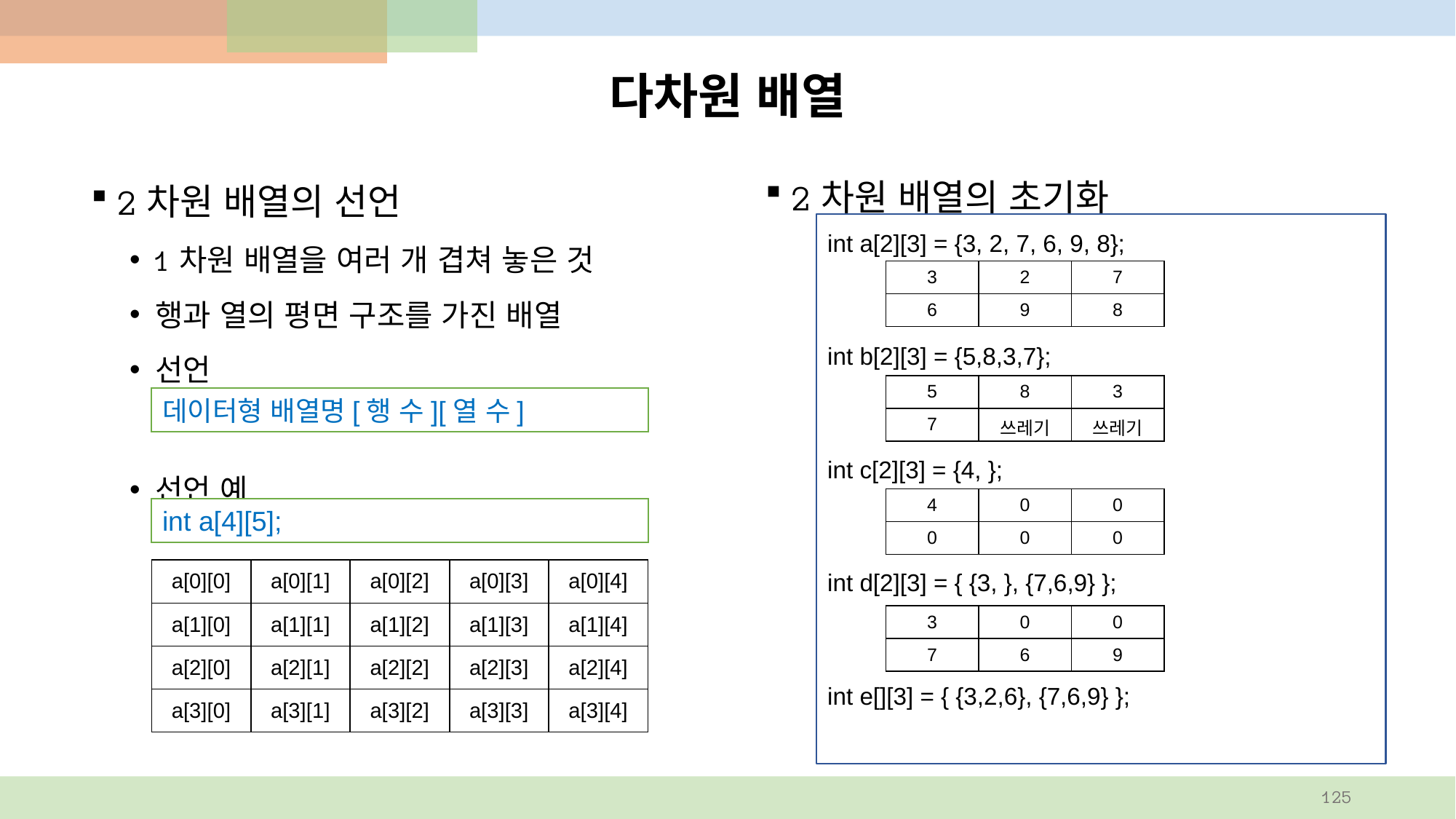

# 다차원 배열
2차원 배열의 초기화
2차원 배열의 선언
1차원 배열을 여러 개 겹쳐 놓은 것
행과 열의 평면 구조를 가진 배열
선언

선언 예

int a[2][3] = {3, 2, 7, 6, 9, 8};

int b[2][3] = {5,8,3,7};

int c[2][3] = {4, };

int d[2][3] = { {3, }, {7,6,9} };

int e[][3] = { {3,2,6}, {7,6,9} };
| 3 | 2 | 7 |
| --- | --- | --- |
| 6 | 9 | 8 |
| 5 | 8 | 3 |
| --- | --- | --- |
| 7 | 쓰레기 | 쓰레기 |
데이터형 배열명[행 수][열 수]
| 4 | 0 | 0 |
| --- | --- | --- |
| 0 | 0 | 0 |
int a[4][5];
| a[0][0] | a[0][1] | a[0][2] | a[0][3] | a[0][4] |
| --- | --- | --- | --- | --- |
| a[1][0] | a[1][1] | a[1][2] | a[1][3] | a[1][4] |
| a[2][0] | a[2][1] | a[2][2] | a[2][3] | a[2][4] |
| a[3][0] | a[3][1] | a[3][2] | a[3][3] | a[3][4] |
| 3 | 0 | 0 |
| --- | --- | --- |
| 7 | 6 | 9 |
125